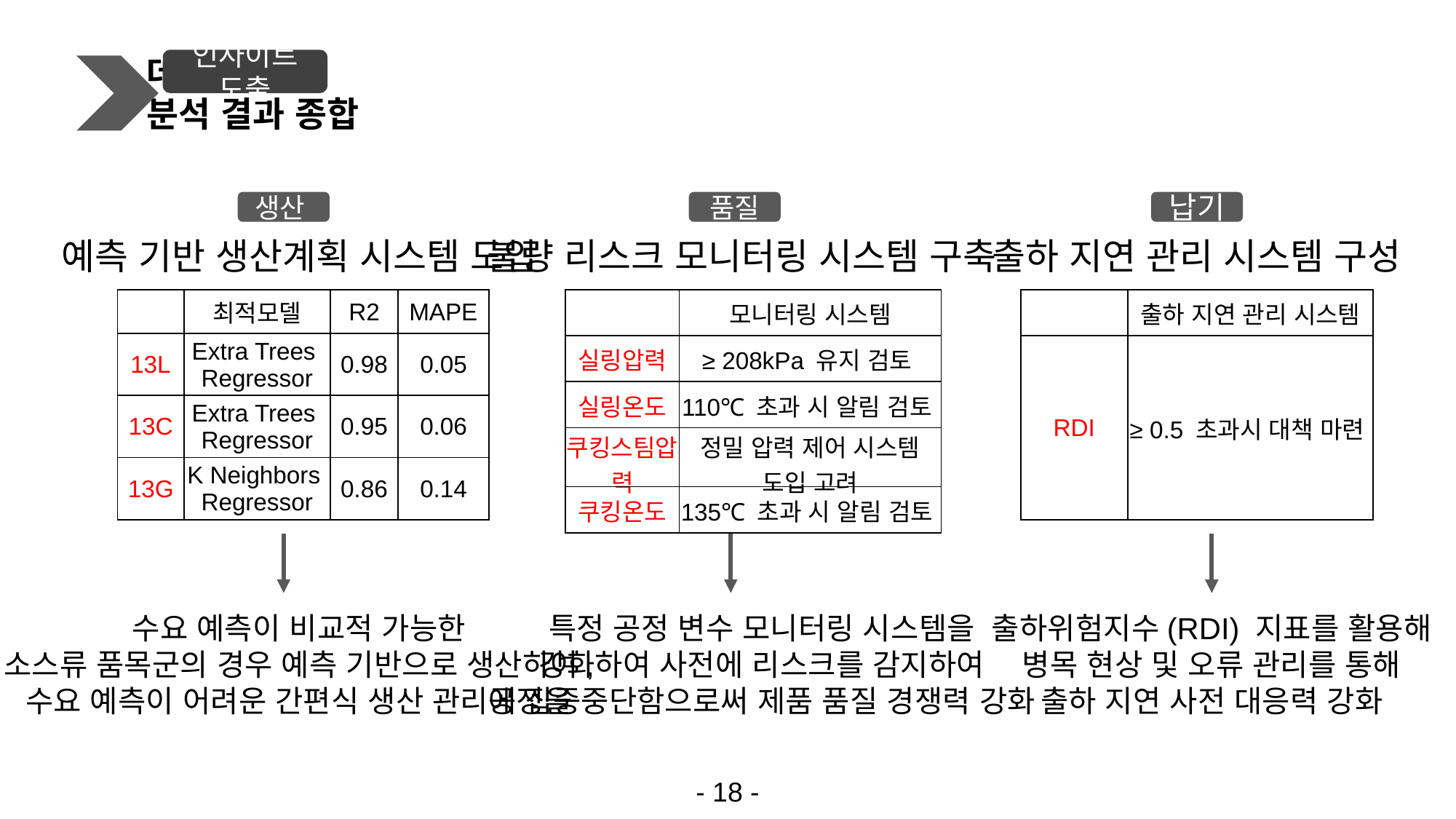

데이터 분석
분석 결과 종합

인사이트 도출
납기
생산
품질
예측 기반 생산계획 시스템 도입
불량 리스크 모니터링 시스템 구축
출하 지연 관리 시스템 구성
|  | 출하 지연 관리 시스템 |
| --- | --- |
| RDI | ≥ 0.5 초과시 대책 마련 |
|  | 최적모델 | R2 | MAPE |
| --- | --- | --- | --- |
| 13L | Extra Trees Regressor | 0.98 | 0.05 |
| 13C | Extra Trees Regressor | 0.95 | 0.06 |
| 13G | K Neighbors Regressor | 0.86 | 0.14 |
|  | 모니터링 시스템 |
| --- | --- |
| 실링압력 | ≥ 208kPa 유지 검토 |
| 실링온도 | 110℃ 초과 시 알림 검토 |
| 쿠킹스팀압력 | 정밀 압력 제어 시스템 도입 고려 |
| 쿠킹온도 | 135℃ 초과 시 알림 검토 |
출하위험지수(RDI) 지표를 활용해
병목 현상 및 오류 관리를 통해
출하 지연 사전 대응력 강화
특정 공정 변수 모니터링 시스템을
강화하여 사전에 리스크를 감지하여
공정을 중단함으로써 제품 품질 경쟁력 강화
수요 예측이 비교적 가능한
소스류 품목군의 경우 예측 기반으로 생산하여,
수요 예측이 어려운 간편식 생산 관리에 집중
- 18 -